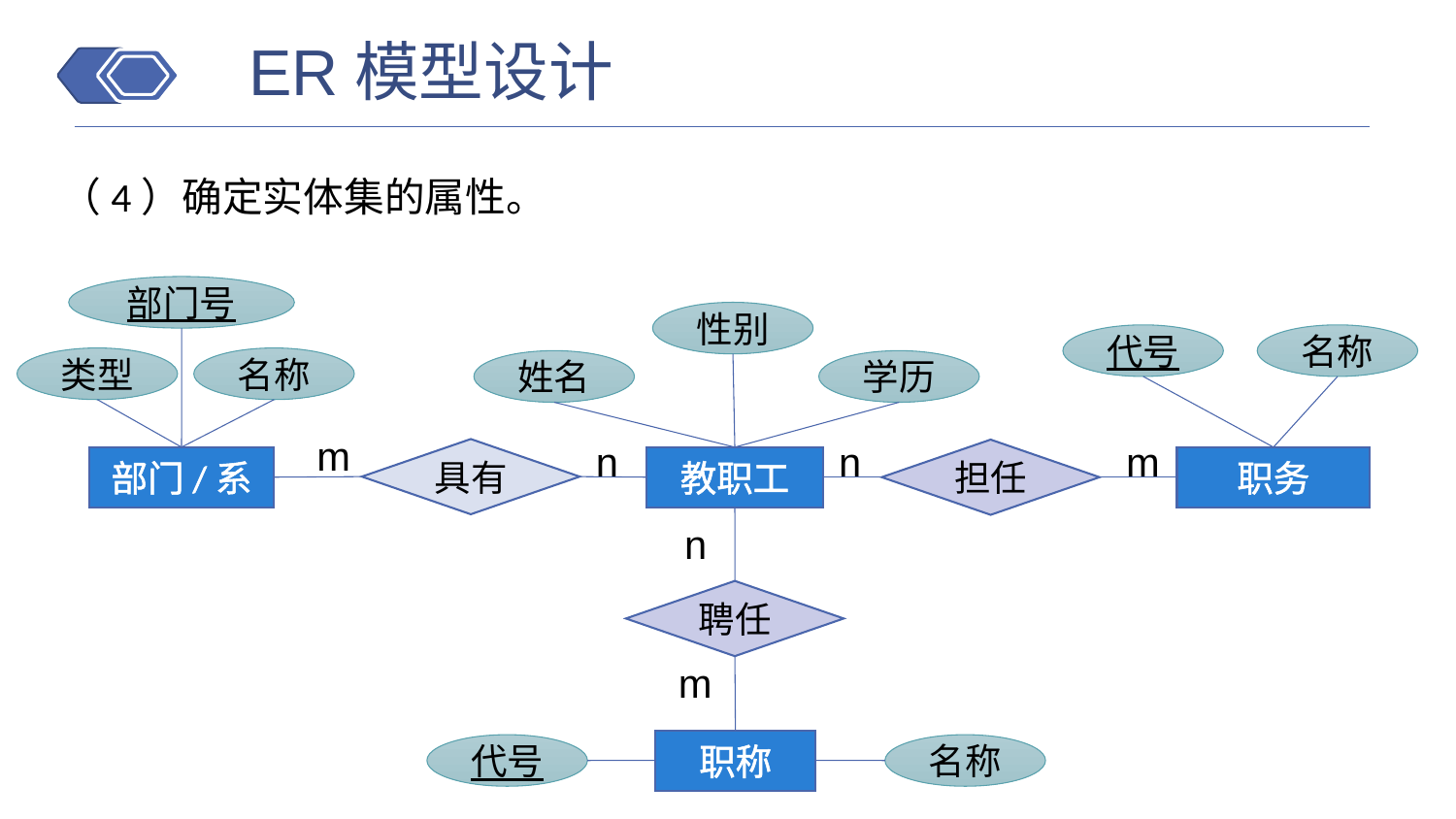

ER模型设计

（4）确定实体集的属性。
部门号
性别
代号
名称
类型
名称
姓名
学历
m
n
n
m
具有
担任
部门/系
教职工
职务
n
聘任
m
职称
代号
名称